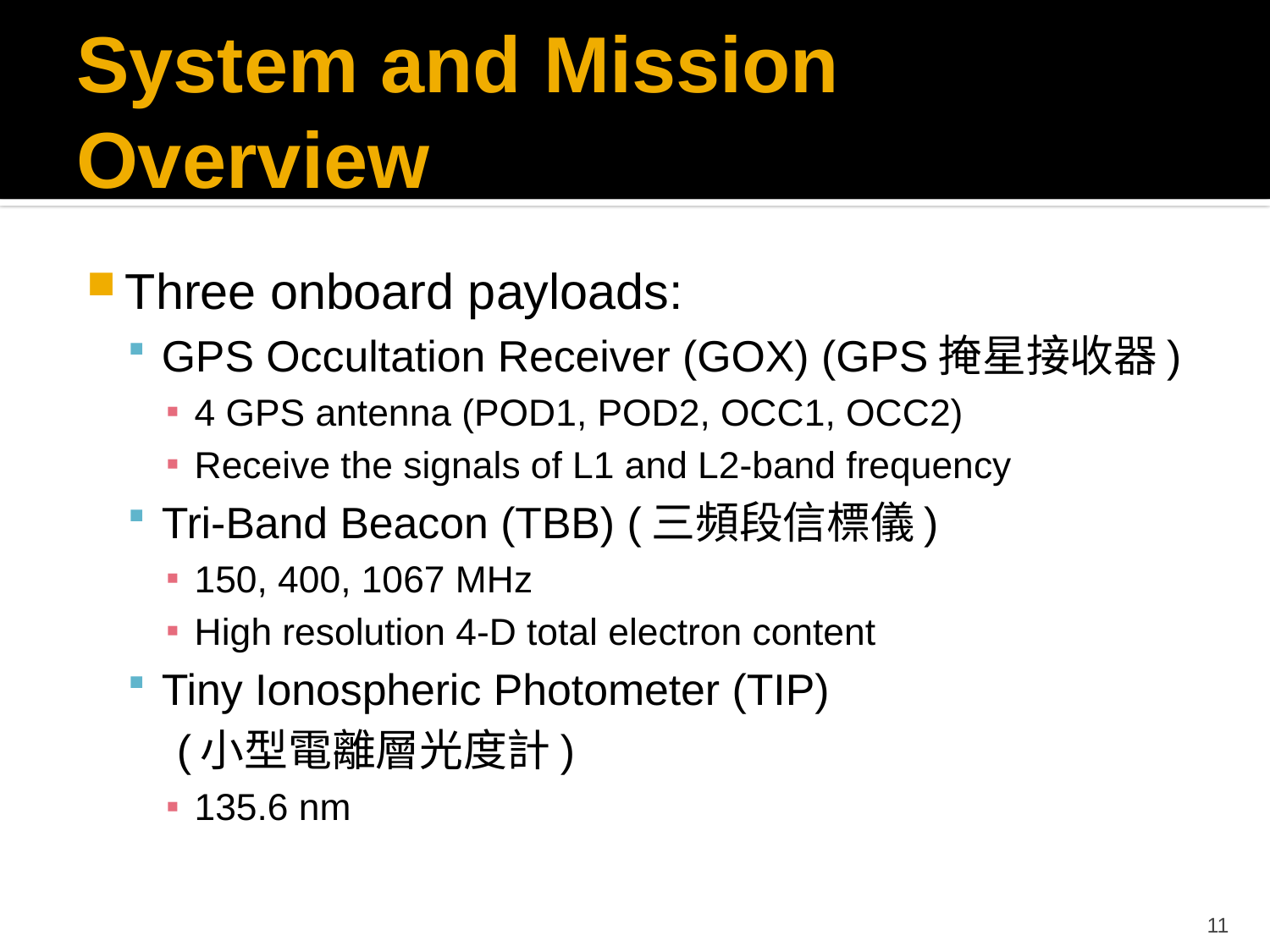

# System and Mission Overview
Three onboard payloads:
GPS Occultation Receiver (GOX) (GPS掩星接收器)
4 GPS antenna (POD1, POD2, OCC1, OCC2)
Receive the signals of L1 and L2-band frequency
Tri-Band Beacon (TBB) (三頻段信標儀)
150, 400, 1067 MHz
High resolution 4-D total electron content
Tiny Ionospheric Photometer (TIP)
    (小型電離層光度計)
135.6 nm
11